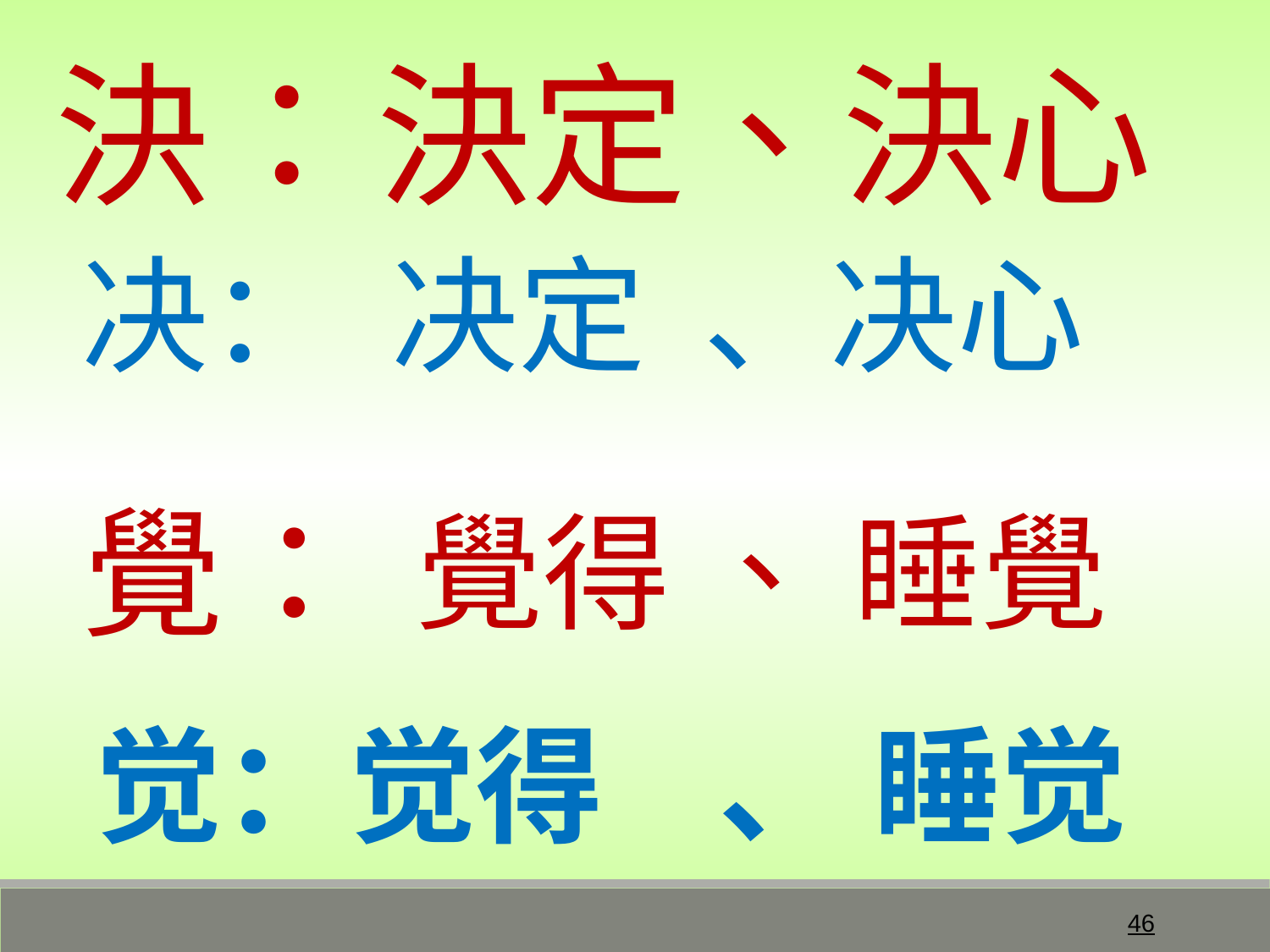

決：
決定、決心
决：  决定  、决心
覺：
覺得 、 睡覺
觉：觉得    、 睡觉
46